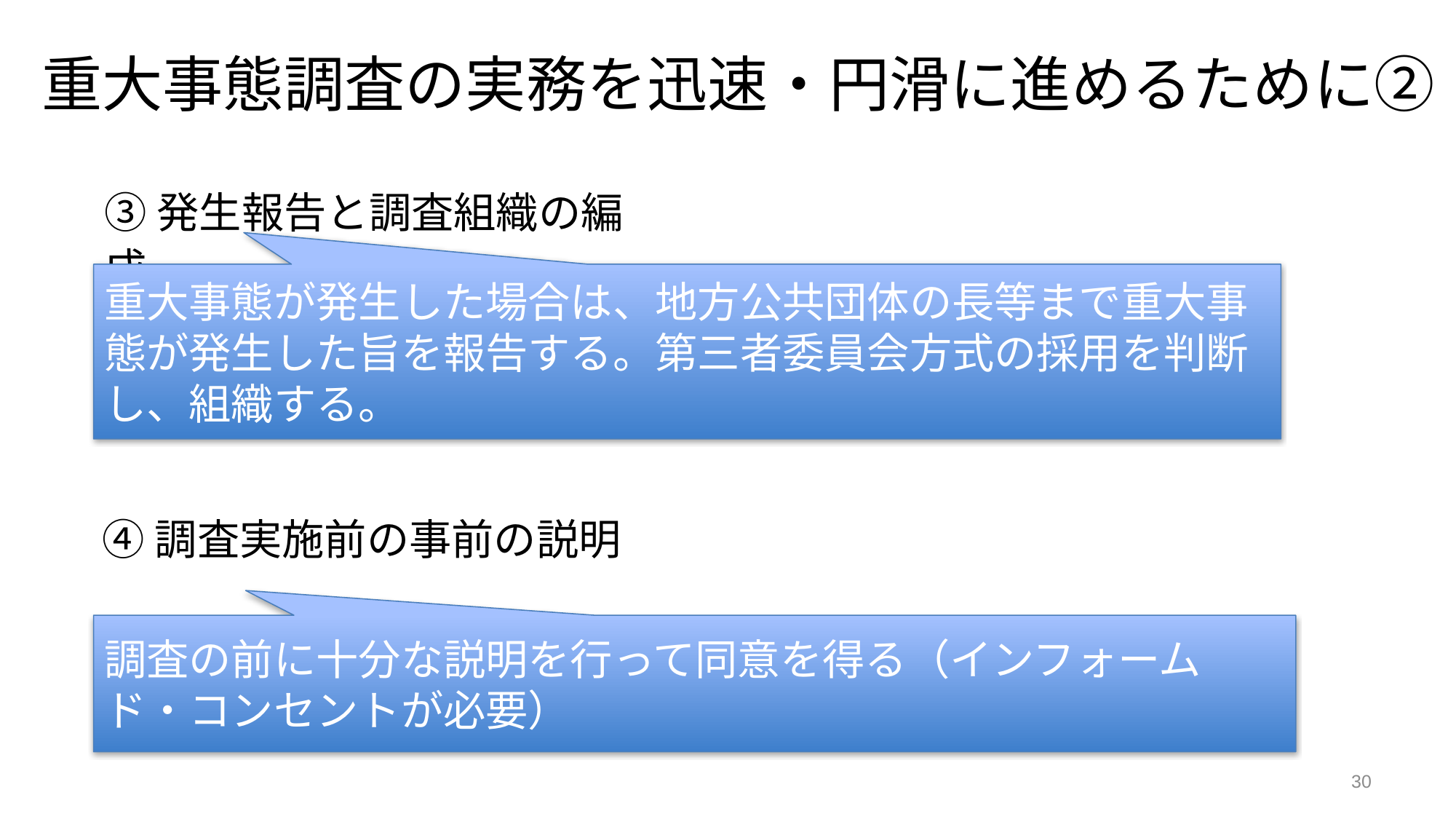

# 重大事態調査の実務を迅速・円滑に進めるために②
③発生報告と調査組織の編成
重大事態が発生した場合は、地方公共団体の長等まで重大事態が発生した旨を報告する。第三者委員会方式の採用を判断し、組織する。
④調査実施前の事前の説明
調査の前に十分な説明を行って同意を得る（インフォームド・コンセントが必要）
30